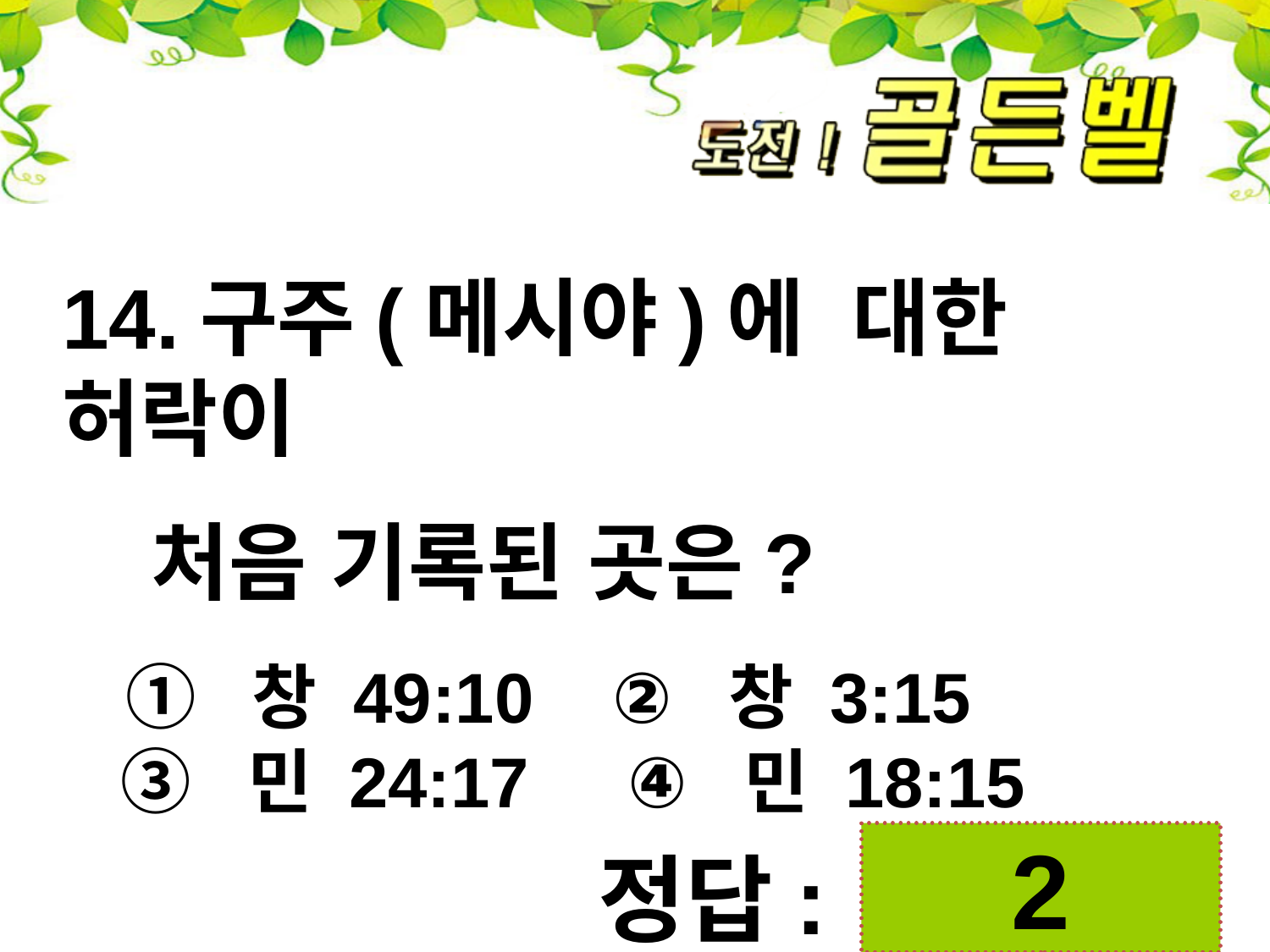

14.구주(메시야)에  대한 허락이
    처음 기록된 곳은?

    ①  창 49:10    ②  창 3:15
   ③  민 24:17     ④  민 18:15

첨성대
2
정답: